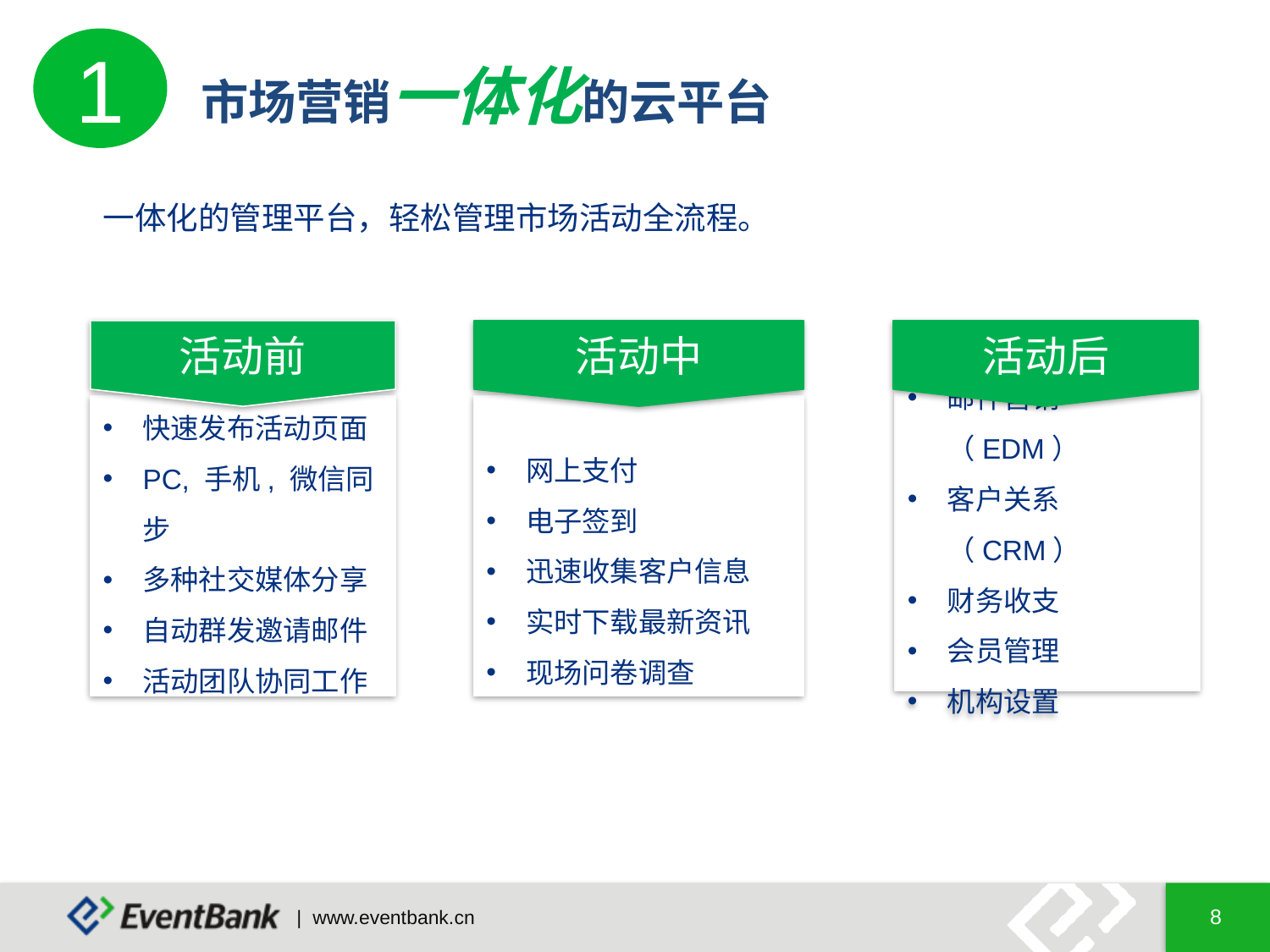

市场营销一体化的云平台
1
一体化的管理平台，轻松管理市场活动全流程。
活动前

快速发布活动页面
PC, 手机, 微信同步
多种社交媒体分享
自动群发邀请邮件
活动团队协同工作

活动中

网上支付
电子签到
迅速收集客户信息
实时下载最新资讯
现场问卷调查

活动后
邮件营销（EDM）
客户关系（CRM）
财务收支
会员管理
机构设置
8